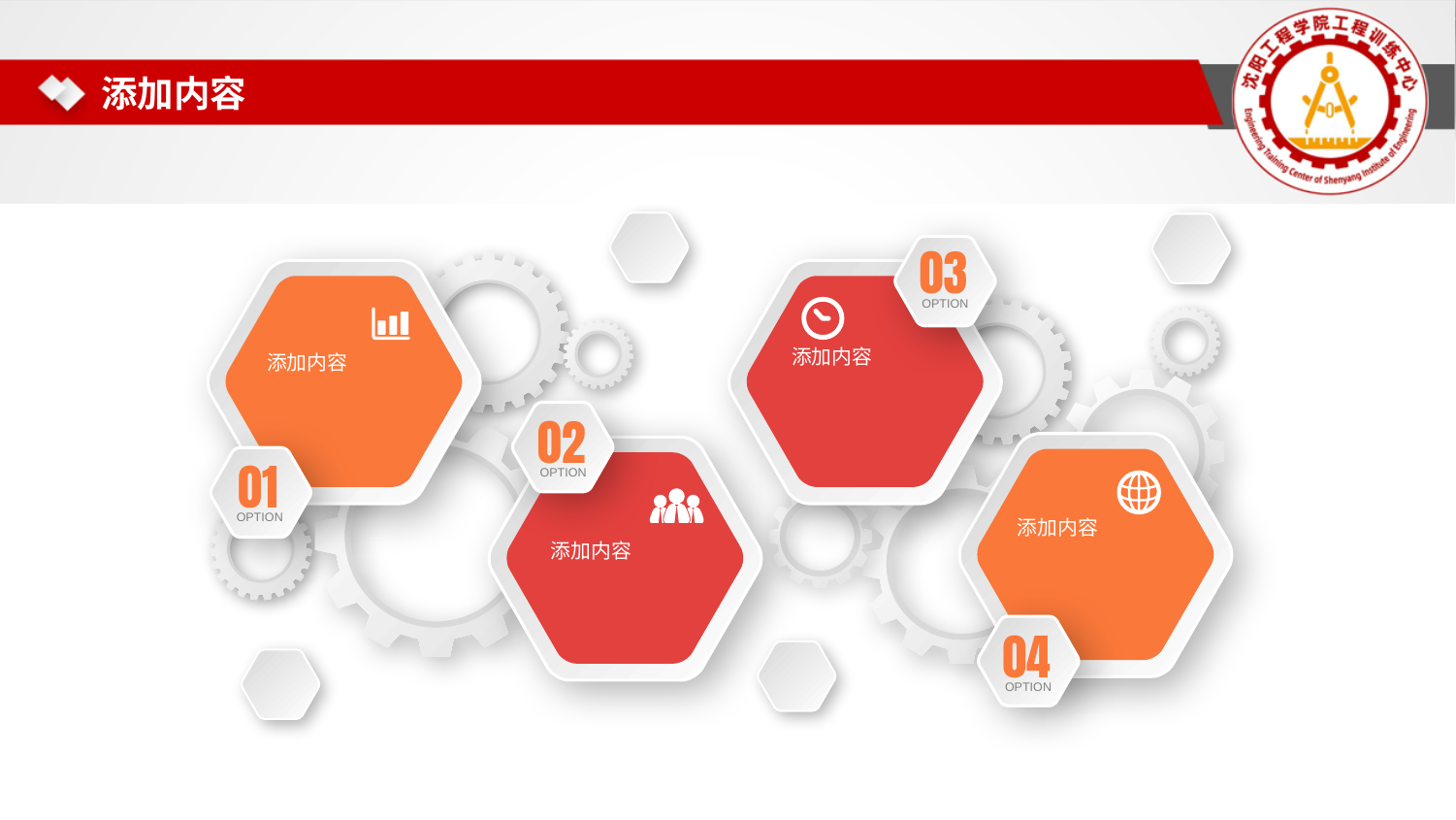

添加内容

03
OPTION

添加内容

添加内容

02
OPTION

添加内容

添加内容

01
OPTION

04
OPTION